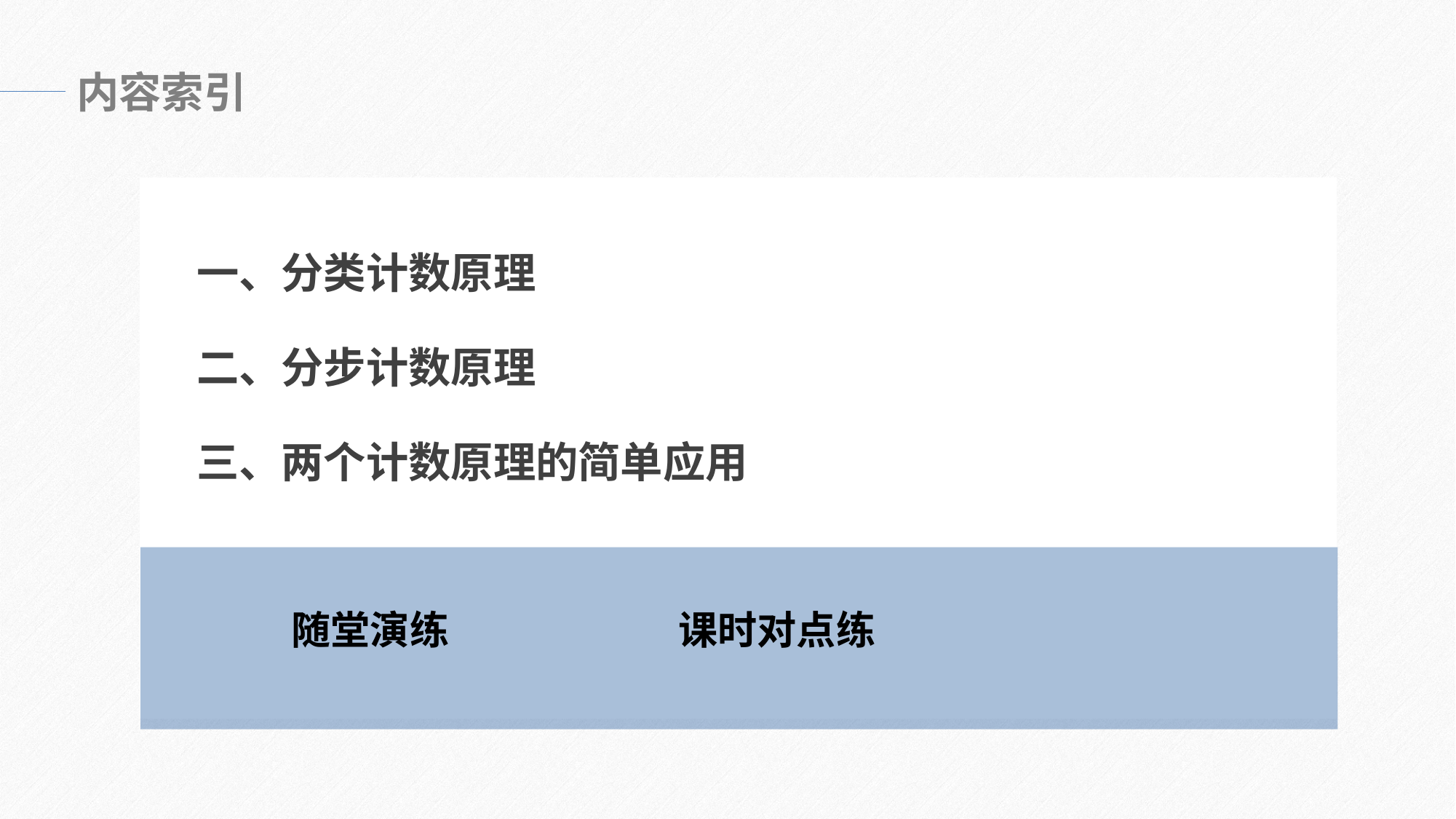

内容索引

一、分类计数原理
二、分步计数原理
三、两个计数原理的简单应用

随堂演练
课时对点练